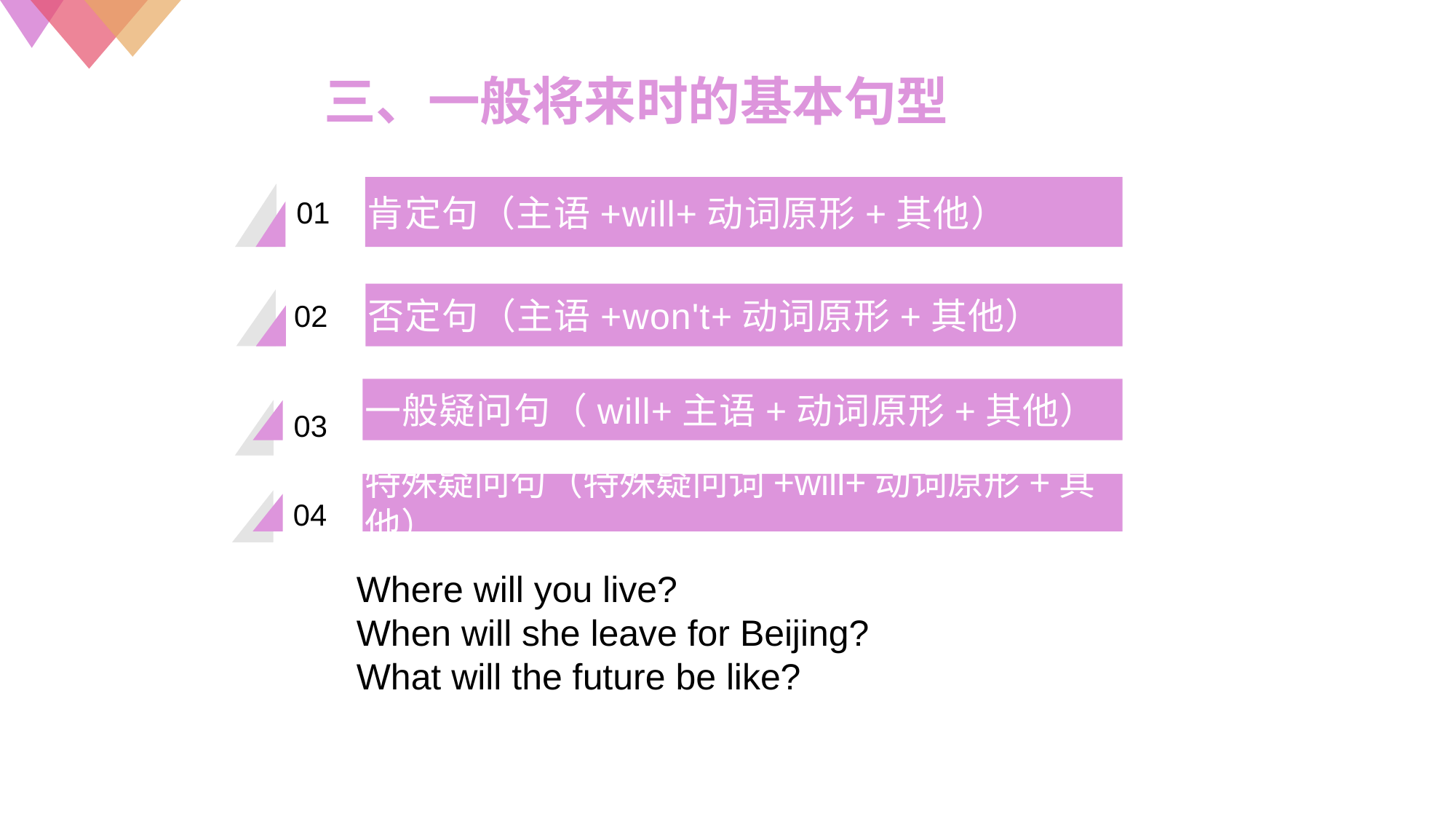

三、一般将来时的基本句型
肯定句（主语+will+动词原形+其他）
01

否定句（主语+won't+动词原形+其他）
02

一般疑问句（will+主语+动词原形+其他）
03

特殊疑问句（特殊疑问词+will+动词原形+其他）
04

Where will you live?
When will she leave for Beijing?
What will the future be like?